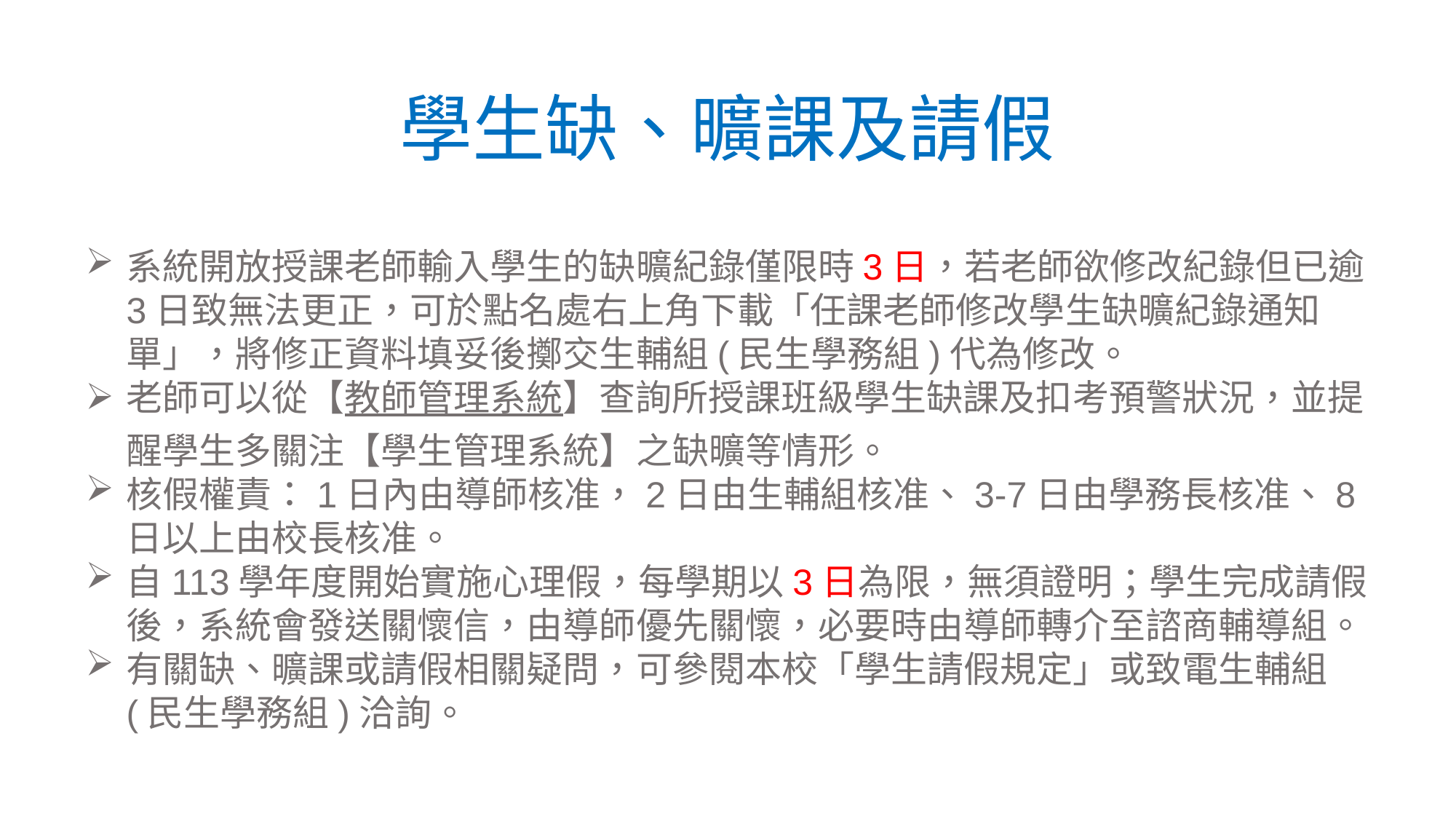

學生缺、曠課及請假
系統開放授課老師輸入學生的缺曠紀錄僅限時3日，若老師欲修改紀錄但已逾3日致無法更正，可於點名處右上角下載「任課老師修改學生缺曠紀錄通知單」，將修正資料填妥後擲交生輔組(民生學務組)代為修改。
老師可以從【教師管理系統】查詢所授課班級學生缺課及扣考預警狀況，並提醒學生多關注【學生管理系統】之缺曠等情形。
核假權責：1日內由導師核准，2日由生輔組核准、3-7日由學務長核准、8日以上由校長核准。
自113學年度開始實施心理假，每學期以3日為限，無須證明；學生完成請假後，系統會發送關懷信，由導師優先關懷，必要時由導師轉介至諮商輔導組。
有關缺、曠課或請假相關疑問，可參閱本校「學生請假規定」或致電生輔組(民生學務組)洽詢。